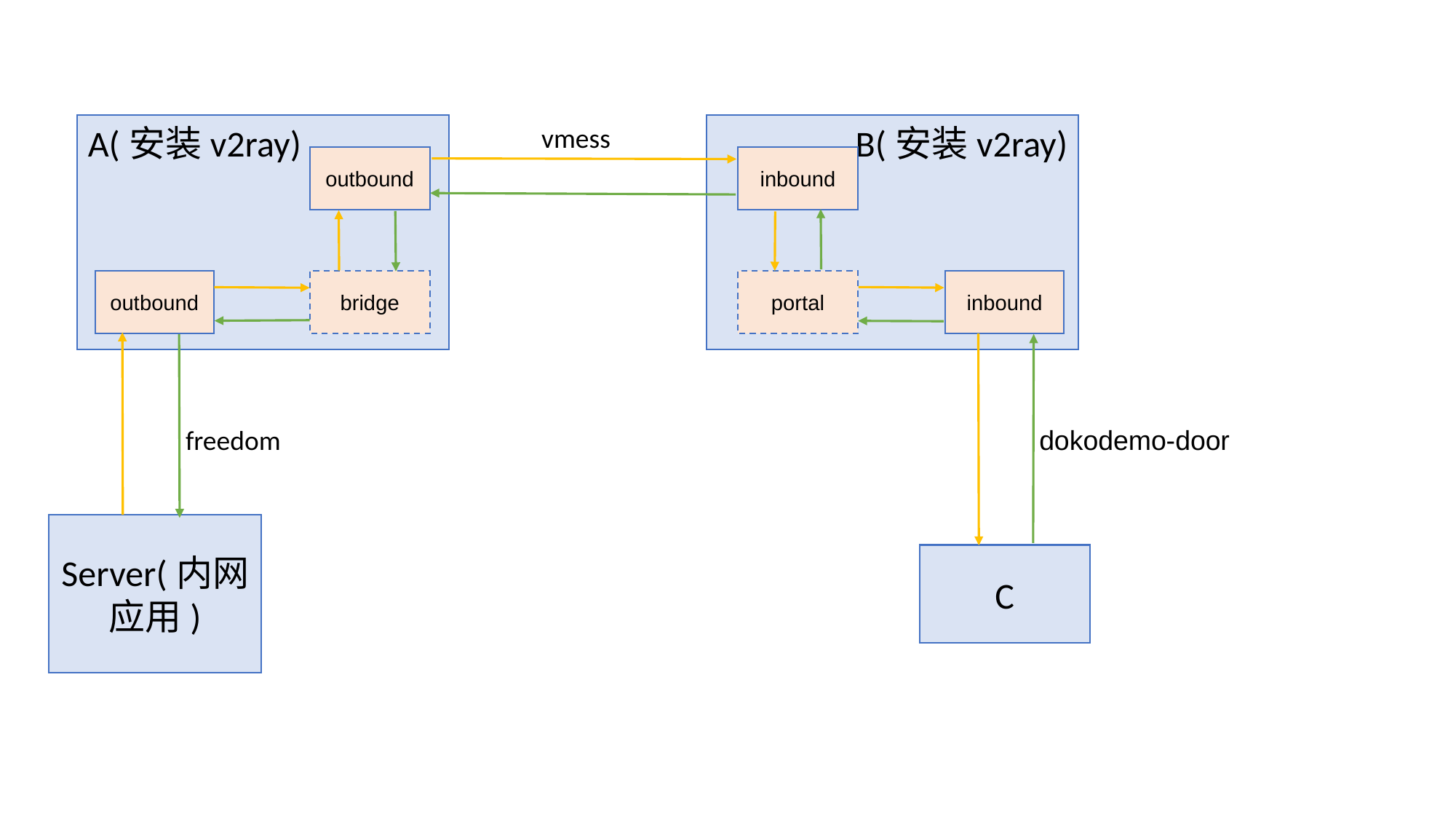

A(安装v2ray)
B(安装v2ray)
vmess
inbound
outbound
portal
inbound
outbound
bridge
freedom
dokodemo-door
Server(内网应用)
C